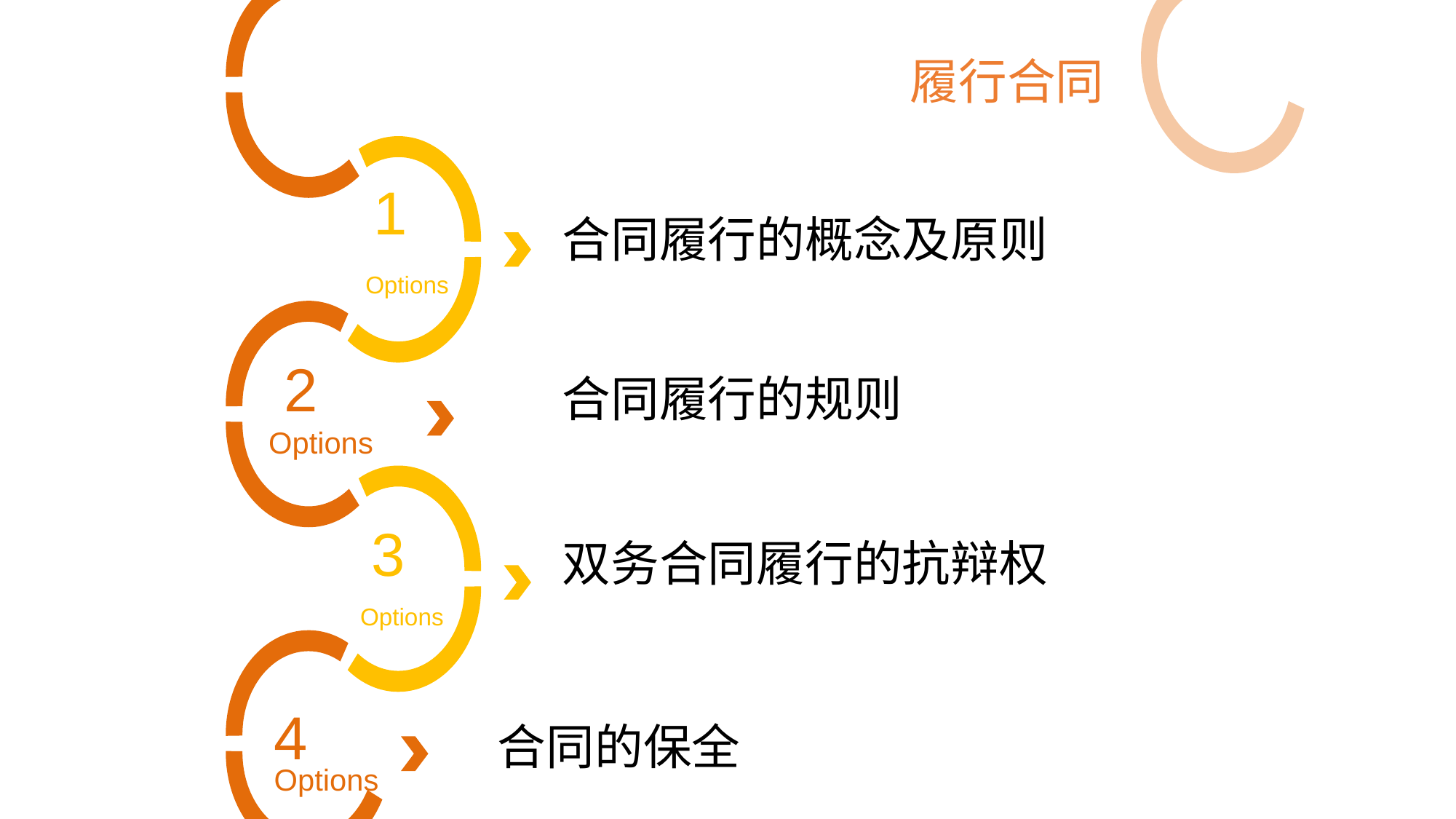

履行合同
1
合同履行的概念及原则

Options
2
合同履行的规则

Options
3
双务合同履行的抗辩权

Options
4
合同的保全

Options